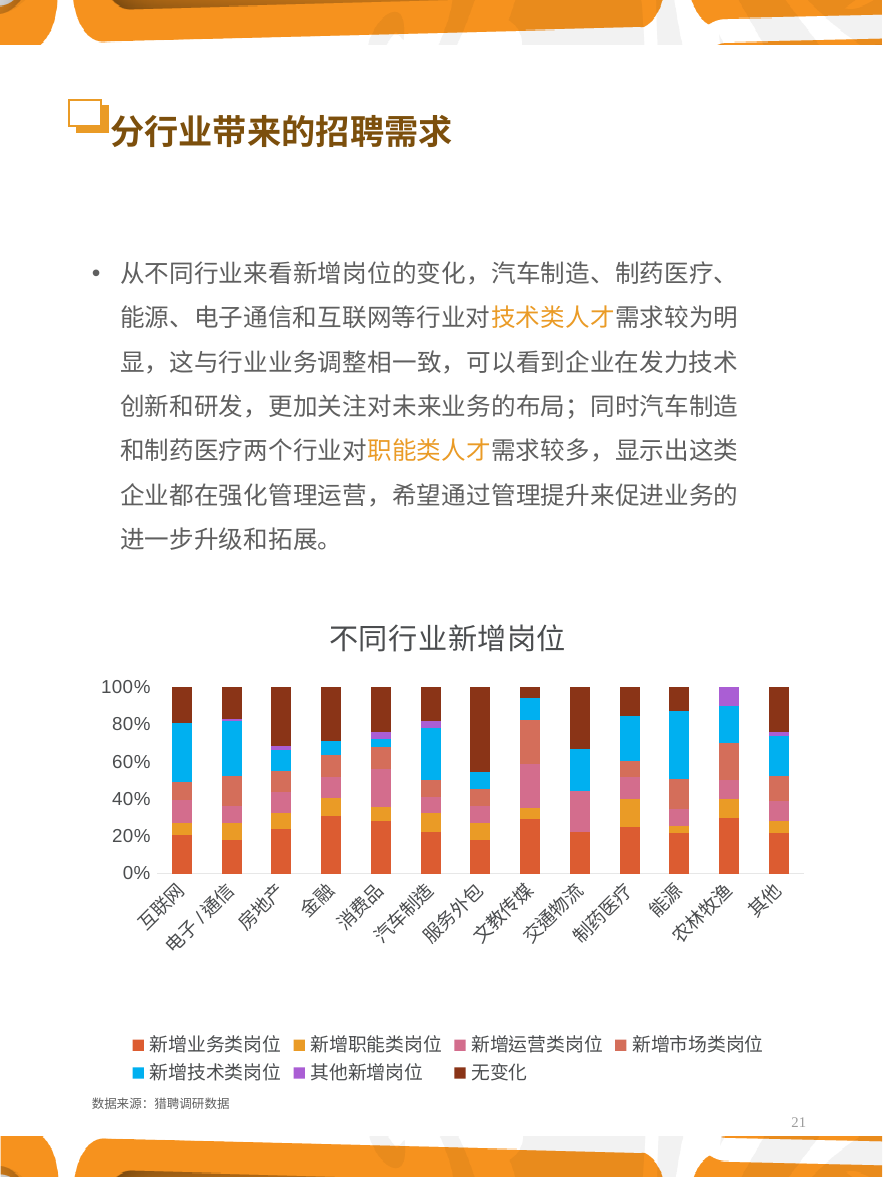

# 分行业带来的招聘需求

从不同行业来看新增岗位的变化，汽车制造、制药医疗、能源、电子通信和互联网等行业对技术类人才需求较为明显，这与行业业务调整相一致，可以看到企业在发力技术创新和研发，更加关注对未来业务的布局；同时汽车制造和制药医疗两个行业对职能类人才需求较多，显示出这类企业都在强化管理运营，希望通过管理提升来促进业务的进一步升级和拓展。

### Chart: 不同行业新增岗位

| Category | 新增业务类岗位 | 新增职能类岗位 | 新增运营类岗位 | 新增市场类岗位 | 新增技术类岗位 | 其他新增岗位 | 无变化 |
|---|---|---|---|---|---|---|---|
| 互联网 | 0.031476997578692496 | 0.009685230024213076 | 0.01937046004842615 | 0.014527845036319613 | 0.048426150121065374 | 0.0 | 0.029055690072639227 |
| 电子/通信 | 0.0387409200968523 | 0.01937046004842615 | 0.01937046004842615 | 0.03389830508474576 | 0.06295399515738499 | 0.002421307506053269 | 0.03631961259079903 |
| 房地产 | 0.04600484261501211 | 0.01694915254237288 | 0.021791767554479417 | 0.021791767554479417 | 0.021791767554479417 | 0.004842615012106538 | 0.06053268765133172 |
| 金融 | 0.0387409200968523 | 0.012106537530266344 | 0.014527845036319613 | 0.014527845036319613 | 0.009685230024213076 | 0.0 | 0.03631961259079903 |
| 消费品 | 0.01694915254237288 | 0.004842615012106538 | 0.012106537530266344 | 0.007263922518159807 | 0.002421307506053269 | 0.002421307506053269 | 0.014527845036319613 |
| 汽车制造 | 0.07021791767554479 | 0.031476997578692496 | 0.026634382566585957 | 0.029055690072639227 | 0.08716707021791767 | 0.012106537530266344 | 0.05569007263922518 |
| 服务外包 | 0.004842615012106538 | 0.002421307506053269 | 0.002421307506053269 | 0.002421307506053269 | 0.002421307506053269 | 0.0 | 0.012106537530266344 |
| 文教传媒 | 0.012106537530266344 | 0.002421307506053269 | 0.009685230024213076 | 0.009685230024213076 | 0.004842615012106538 | 0.0 | 0.002421307506053269 |
| 交通物流 | 0.004842615012106538 | 0.0 | 0.004842615012106538 | 0.0 | 0.004842615012106538 | 0.0 | 0.007263922518159807 |
| 制药医疗 | 0.06779661016949153 | 0.04116222760290557 | 0.031476997578692496 | 0.024213075060532687 | 0.06537530266343826 | 0.0 | 0.04116222760290557 |
| 能源 | 0.029055690072639227 | 0.004842615012106538 | 0.012106537530266344 | 0.021791767554479417 | 0.048426150121065374 | 0.0 | 0.01694915254237288 |
| 农林牧渔 | 0.007263922518159807 | 0.002421307506053269 | 0.002421307506053269 | 0.004842615012106538 | 0.004842615012106538 | 0.002421307506053269 | 0.0 |
| 其他 | 0.024213075060532687 | 0.007263922518159807 | 0.012106537530266344 | 0.014527845036319613 | 0.024213075060532687 | 0.002421307506053269 | 0.026634382566585957 |
数据来源：猎聘调研数据
21